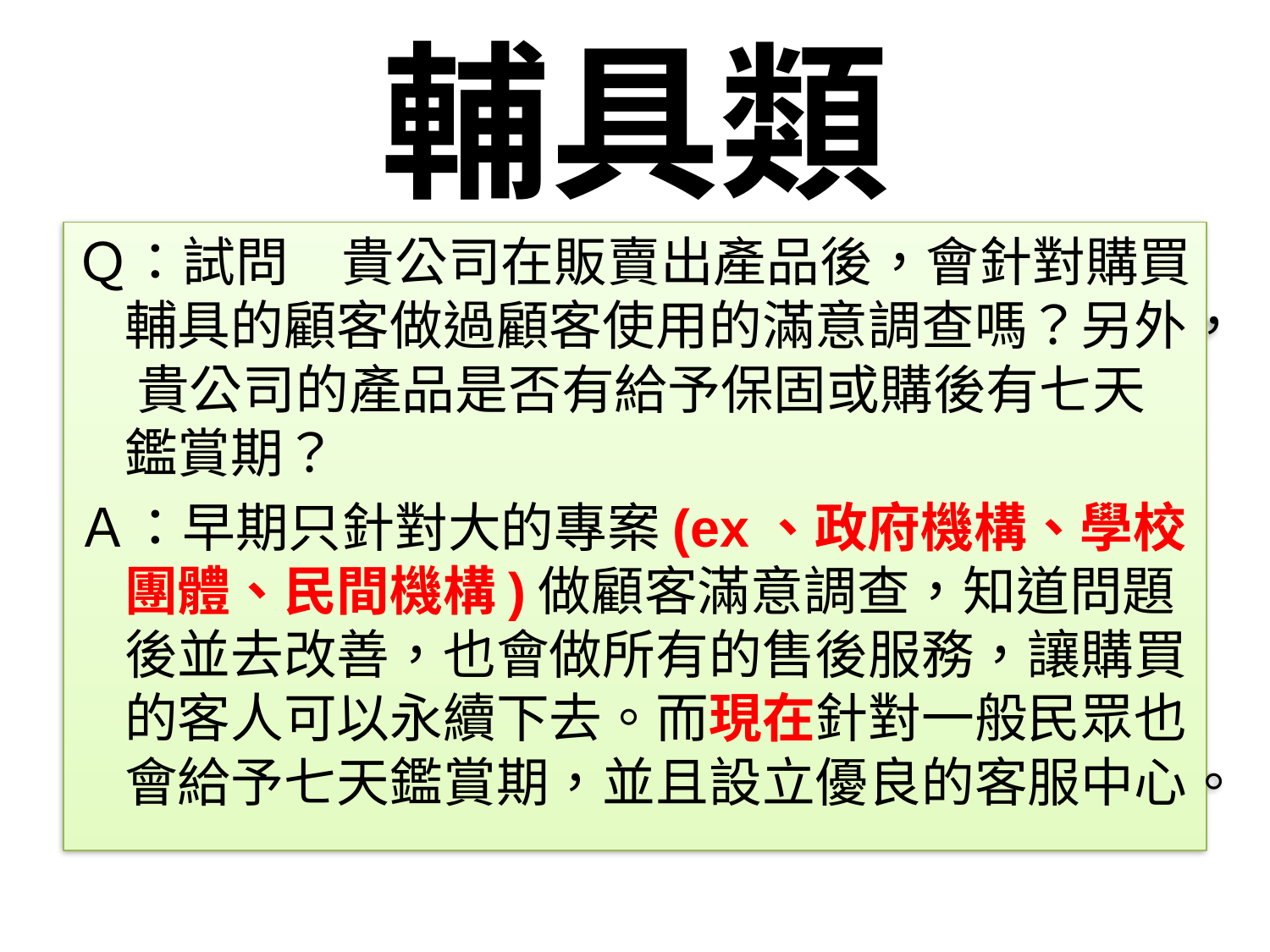

# 輔具類
Ｑ：試問　貴公司在販賣出產品後，會針對購買輔具的顧客做過顧客使用的滿意調查嗎？另外， 貴公司的產品是否有給予保固或購後有七天鑑賞期？
Ａ：早期只針對大的專案(ex、政府機構、學校團體、民間機構)做顧客滿意調查，知道問題後並去改善，也會做所有的售後服務，讓購買的客人可以永續下去。而現在針對一般民眾也會給予七天鑑賞期，並且設立優良的客服中心。